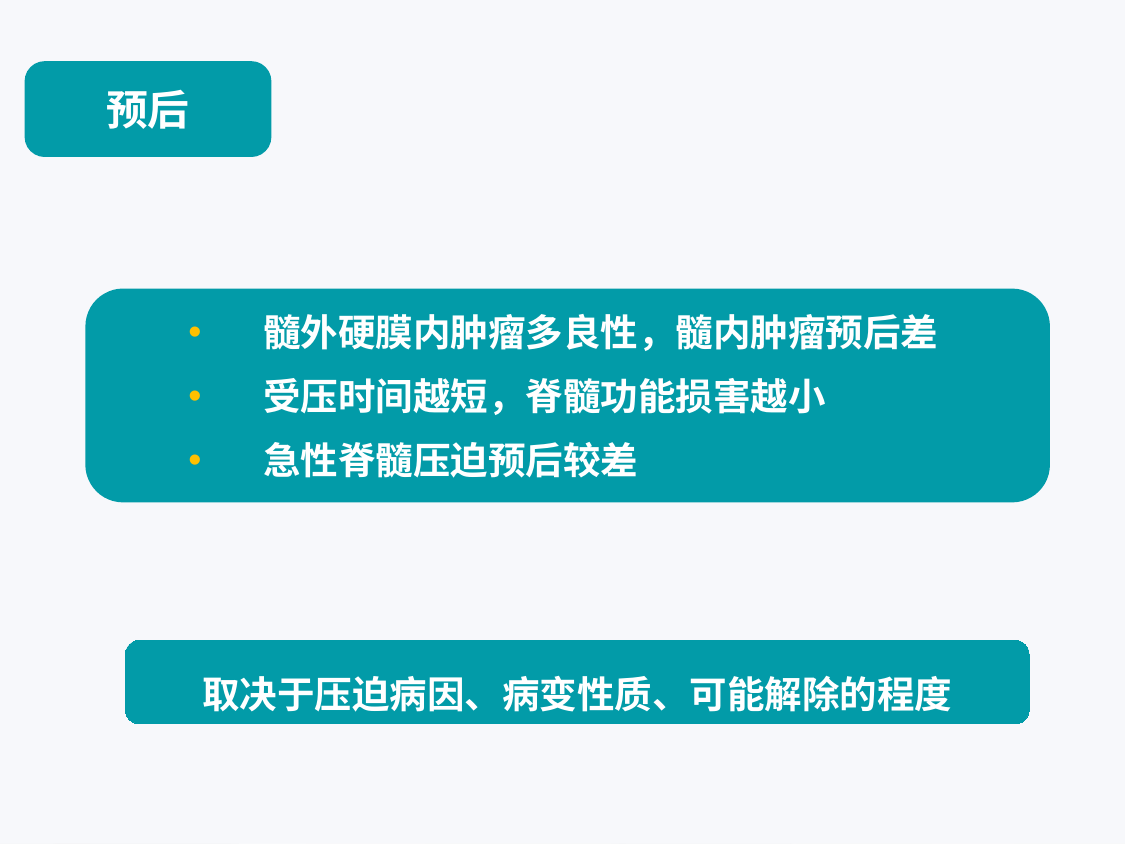

预后
髓外硬膜内肿瘤多良性，髓内肿瘤预后差
受压时间越短，脊髓功能损害越小
急性脊髓压迫预后较差
取决于压迫病因、病变性质、可能解除的程度